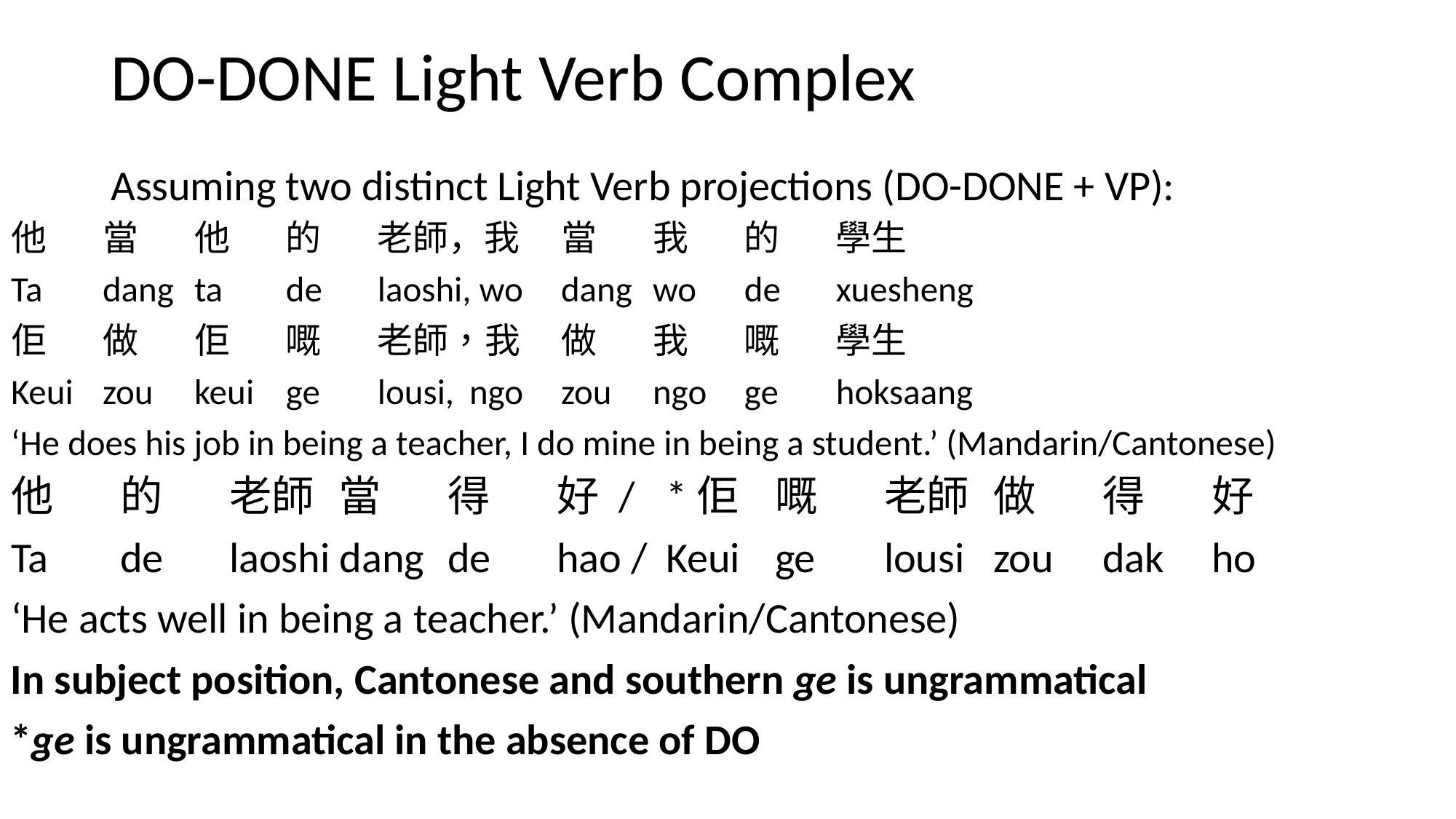

# DO-DONE Light Verb Complex
Assuming two distinct Light Verb projections (DO-DONE + VP):
他	當	他	的	老師，我	當	我	的	學生
Ta 	dang 	ta 	de 	laoshi, wo 	dang 	wo 	de 	xuesheng
佢	做	佢	嘅	老師，我	做	我	嘅	學生
Keui 	zou 	keui 	ge 	lousi, 	ngo 	zou 	ngo 	ge 	hoksaang
‘He does his job in being a teacher, I do mine in being a student.’ (Mandarin/Cantonese)

他	的	老師	當	得	好 /	*佢	嘅	老師	做	得	好
Ta 	de 	laoshi dang 	de 	hao /	Keui 	ge 	lousi 	zou 	dak 	ho
‘He acts well in being a teacher.’ (Mandarin/Cantonese)
In subject position, Cantonese and southern ge is ungrammatical
*ge is ungrammatical in the absence of DO